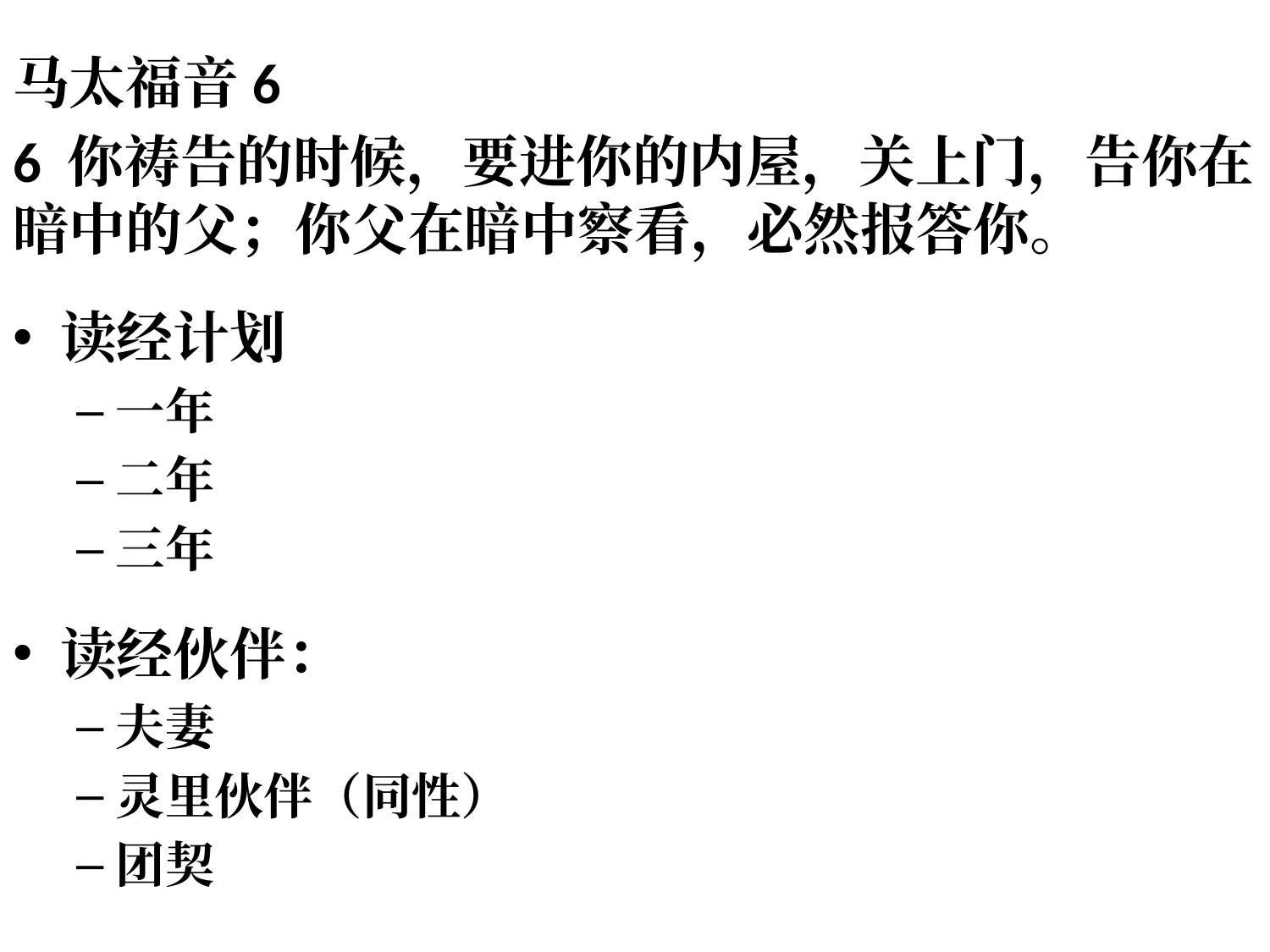

马太福音6
6 你祷告的时候，要进你的内屋，关上门，告你在暗中的父；你父在暗中察看，必然报答你。

读经计划
一年
二年
三年

读经伙伴：
夫妻
灵里伙伴（同性）
团契